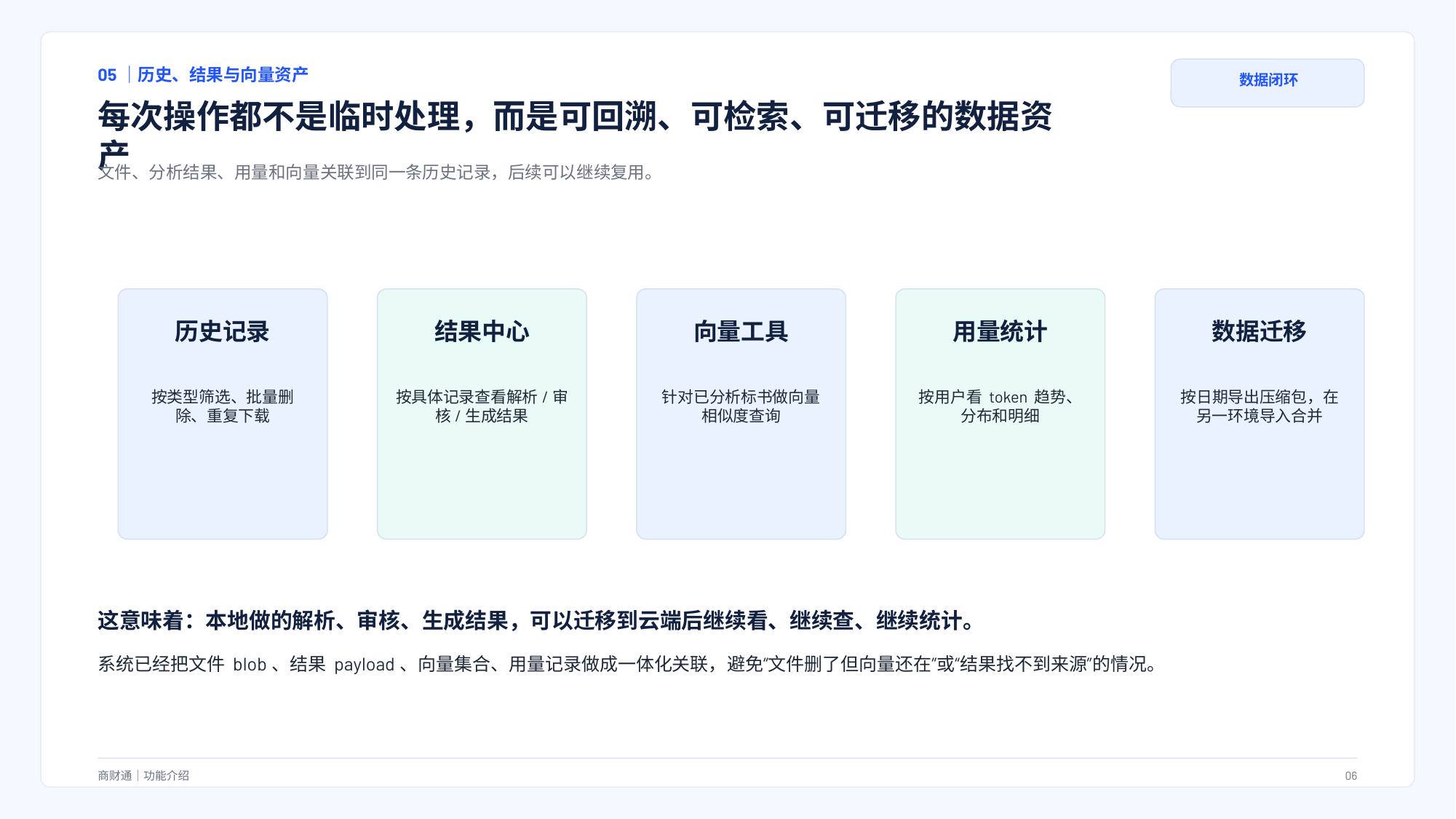

05｜历史、结果与向量资产
数据闭环
每次操作都不是临时处理，而是可回溯、可检索、可迁移的数据资产
文件、分析结果、用量和向量关联到同一条历史记录，后续可以继续复用。

历史记录
结果中心
向量工具
用量统计
数据迁移
按类型筛选、批量删除、重复下载
按具体记录查看解析/审核/生成结果
针对已分析标书做向量相似度查询
按用户看 token 趋势、分布和明细
按日期导出压缩包，在另一环境导入合并
这意味着：本地做的解析、审核、生成结果，可以迁移到云端后继续看、继续查、继续统计。
系统已经把文件 blob、结果 payload、向量集合、用量记录做成一体化关联，避免“文件删了但向量还在”或“结果找不到来源”的情况。

商财通｜功能介绍
06